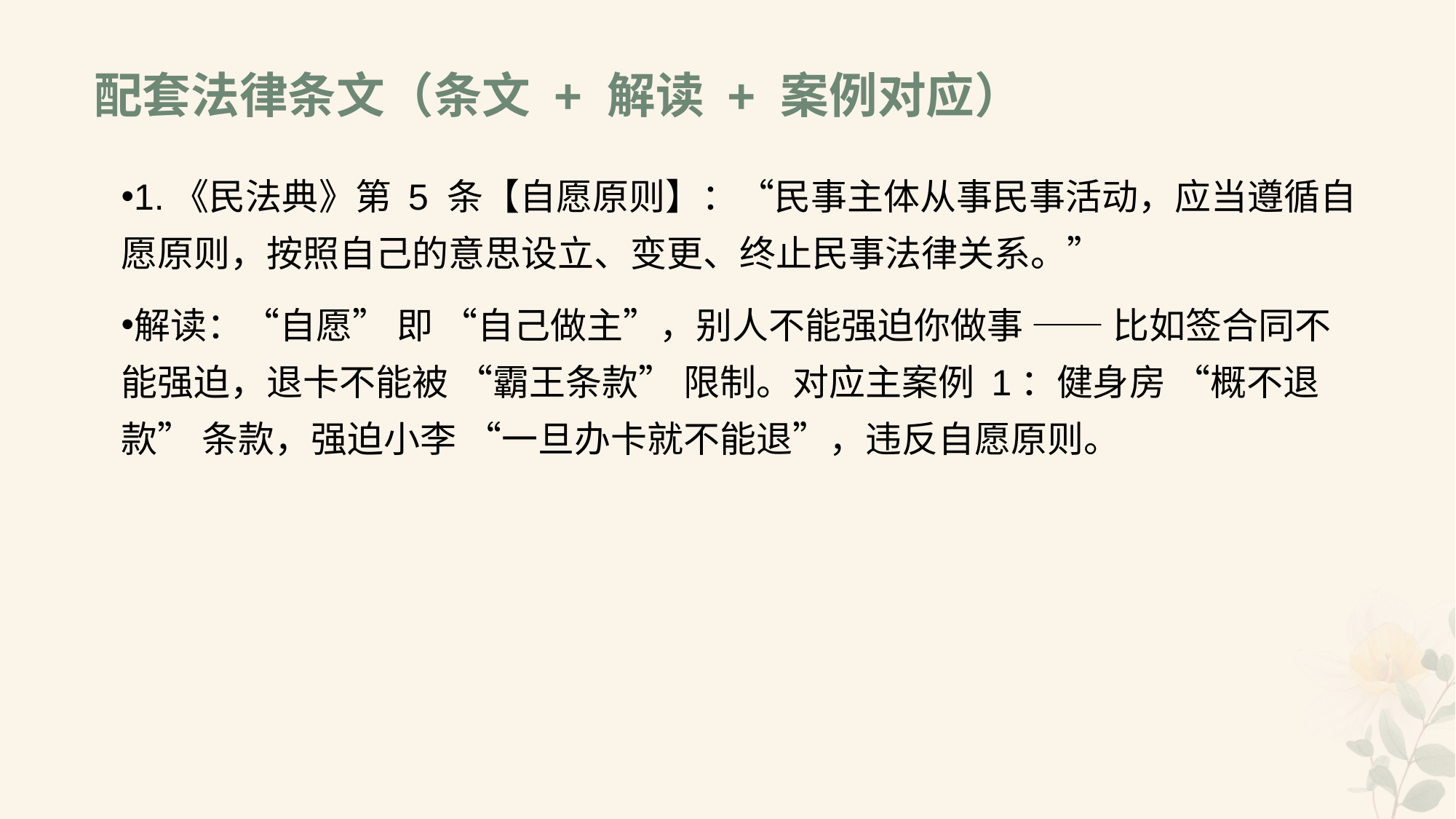

# 配套法律条文（条文 + 解读 + 案例对应）
1.《民法典》第 5 条【自愿原则】：“民事主体从事民事活动，应当遵循自愿原则，按照自己的意思设立、变更、终止民事法律关系。”
解读：“自愿” 即 “自己做主”，别人不能强迫你做事 —— 比如签合同不能强迫，退卡不能被 “霸王条款” 限制。对应主案例 1：健身房 “概不退款” 条款，强迫小李 “一旦办卡就不能退”，违反自愿原则。